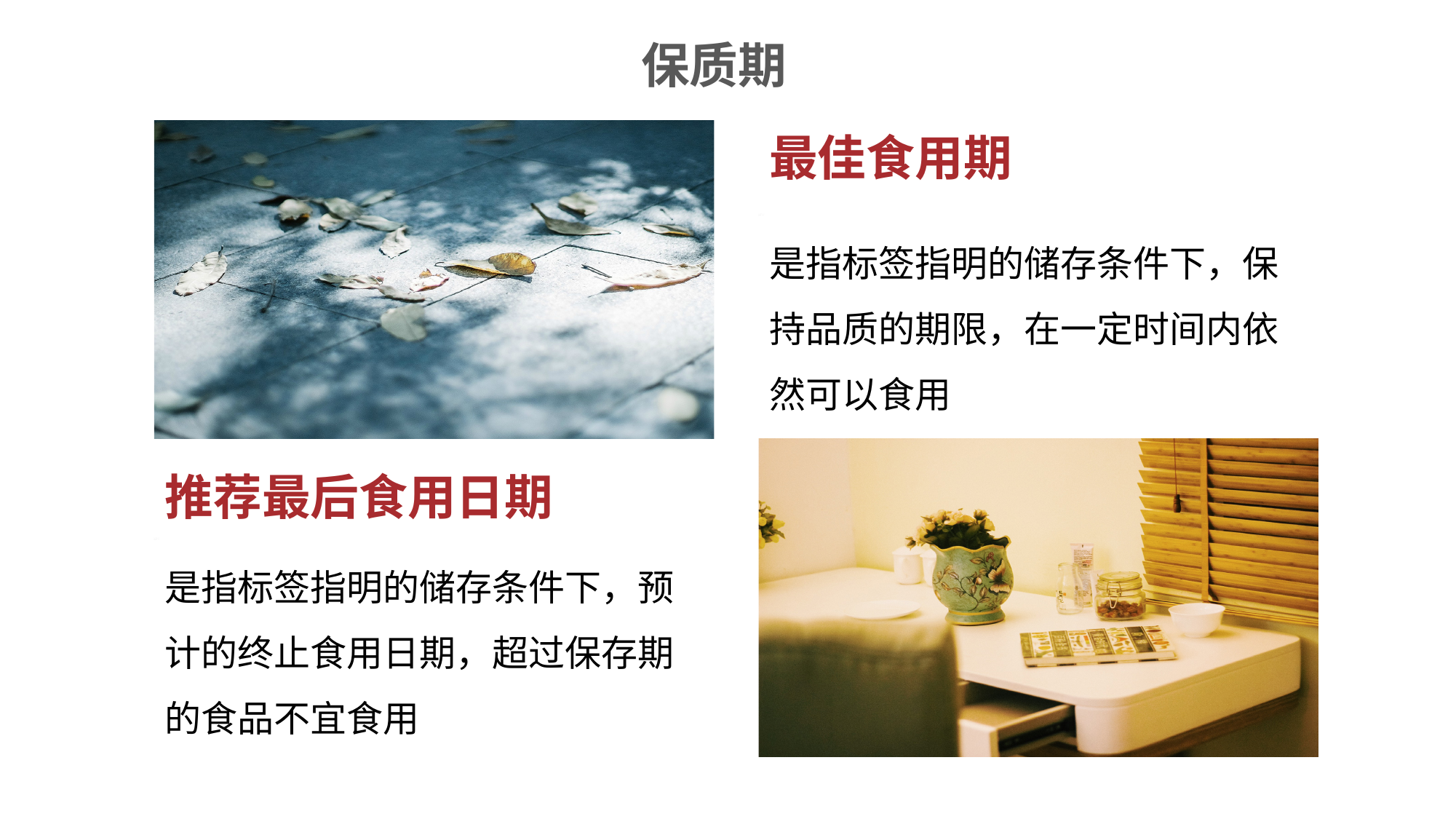

保质期

最佳食用期
是指标签指明的储存条件下，保持品质的期限，在一定时间内依然可以食用

推荐最后食用日期
是指标签指明的储存条件下，预计的终止食用日期，超过保存期的食品不宜食用